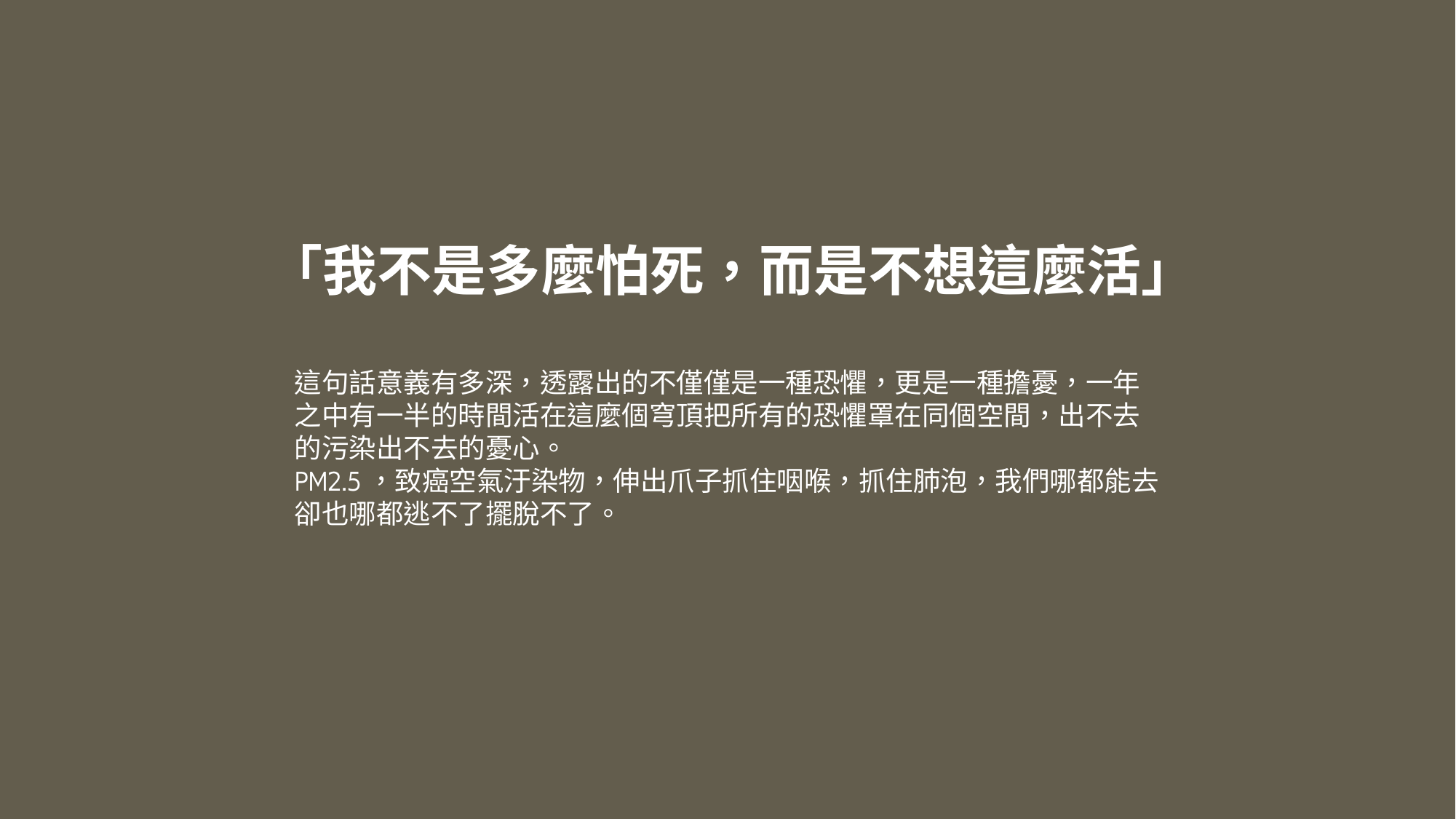

「我不是多麼怕死，而是不想這麼活」
這句話意義有多深，透露出的不僅僅是一種恐懼，更是一種擔憂，一年之中有一半的時間活在這麼個穹頂把所有的恐懼罩在同個空間，出不去的污染出不去的憂心。
PM2.5，致癌空氣汙染物，伸出爪子抓住咽喉，抓住肺泡，我們哪都能去卻也哪都逃不了擺脫不了。